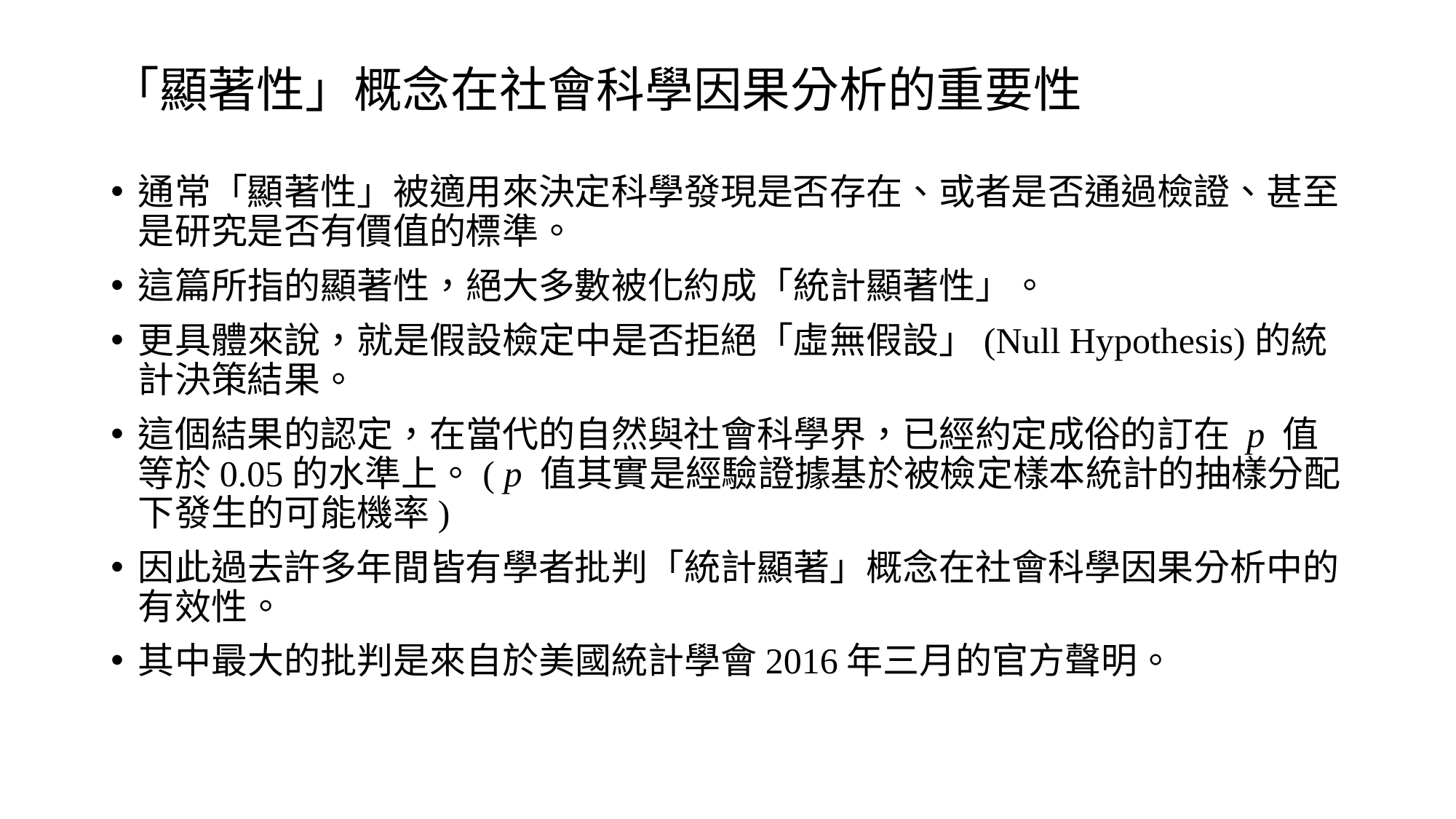

# 「顯著性」概念在社會科學因果分析的重要性
通常「顯著性」被適用來決定科學發現是否存在、或者是否通過檢證、甚至是研究是否有價值的標準。
這篇所指的顯著性，絕大多數被化約成「統計顯著性」。
更具體來說，就是假設檢定中是否拒絕「虛無假設」(Null Hypothesis)的統計決策結果。
這個結果的認定，在當代的自然與社會科學界，已經約定成俗的訂在 p 值等於0.05的水準上。( p 值其實是經驗證據基於被檢定樣本統計的抽樣分配下發生的可能機率)
因此過去許多年間皆有學者批判「統計顯著」概念在社會科學因果分析中的有效性。
其中最大的批判是來自於美國統計學會2016年三月的官方聲明。